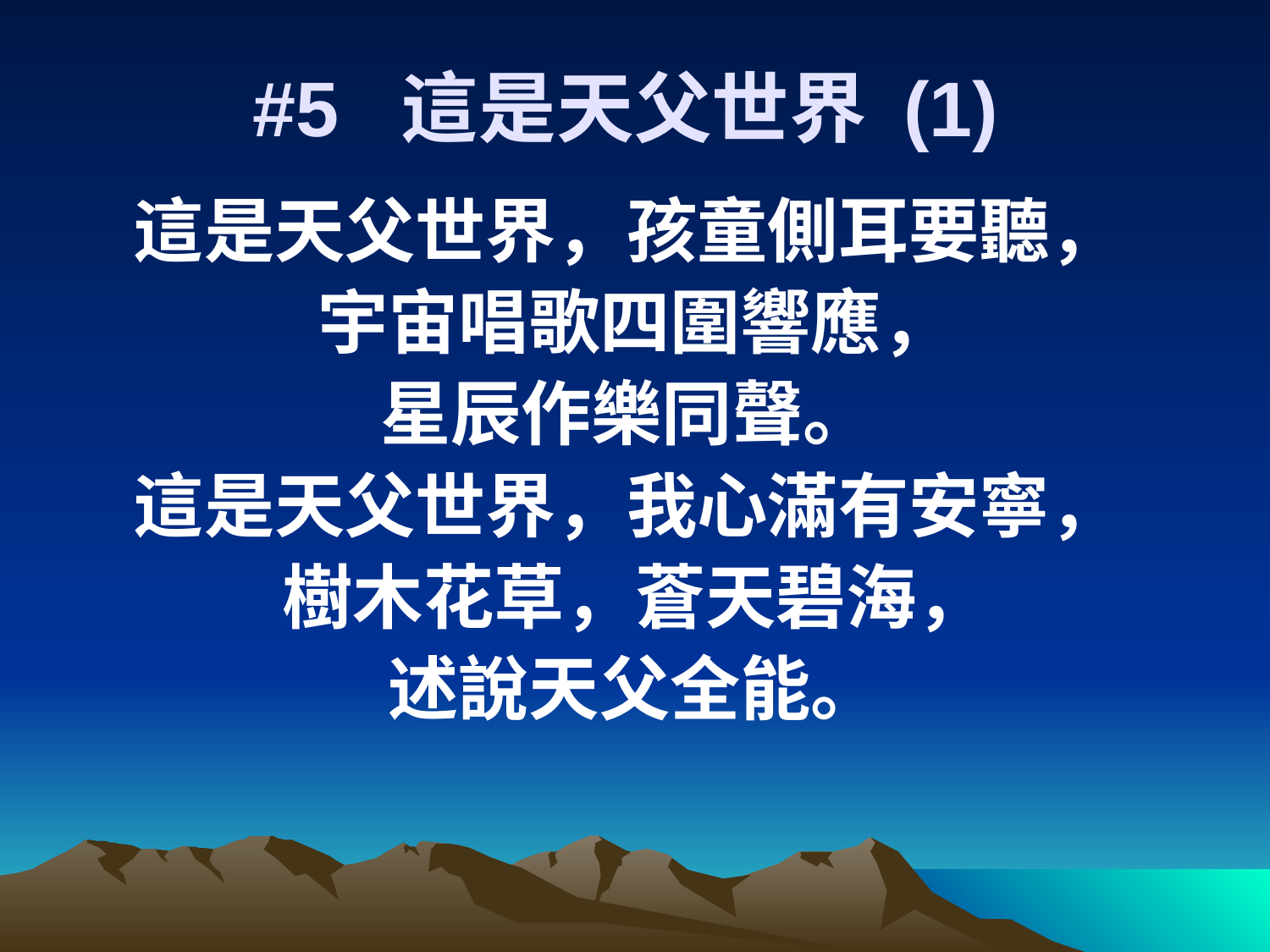

# #5  這是天父世界 (1)
這是天父世界，孩童側耳要聽，
宇宙唱歌四圍響應，
星辰作樂同聲。
這是天父世界，我心滿有安寧，
樹木花草，蒼天碧海，
述說天父全能。